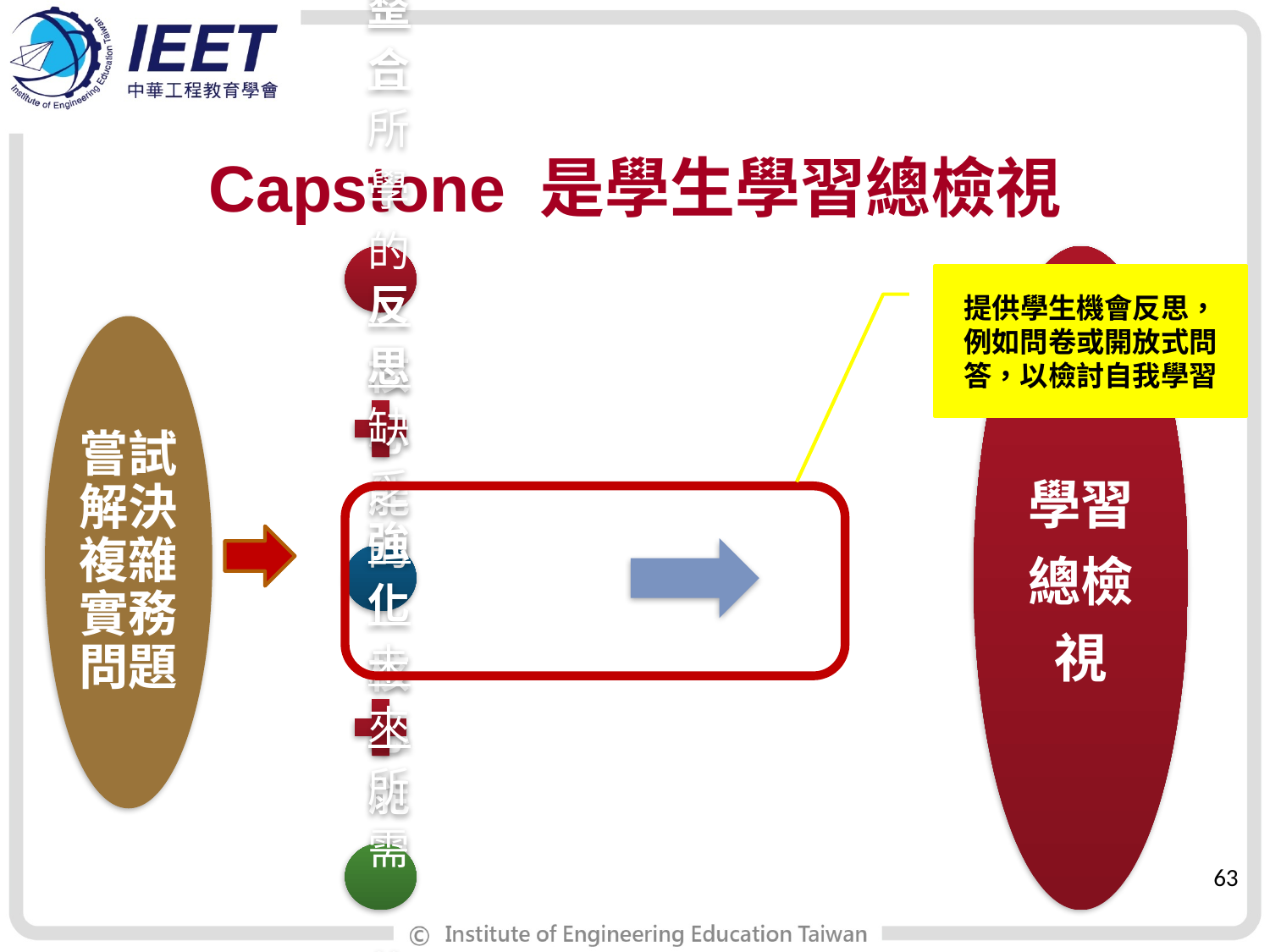

# Capstone 是學生學習總檢視
學習
總檢視
提供學生機會反思，
例如問卷或開放式問答，以檢討自我學習

嘗試解決複雜實務問題

63